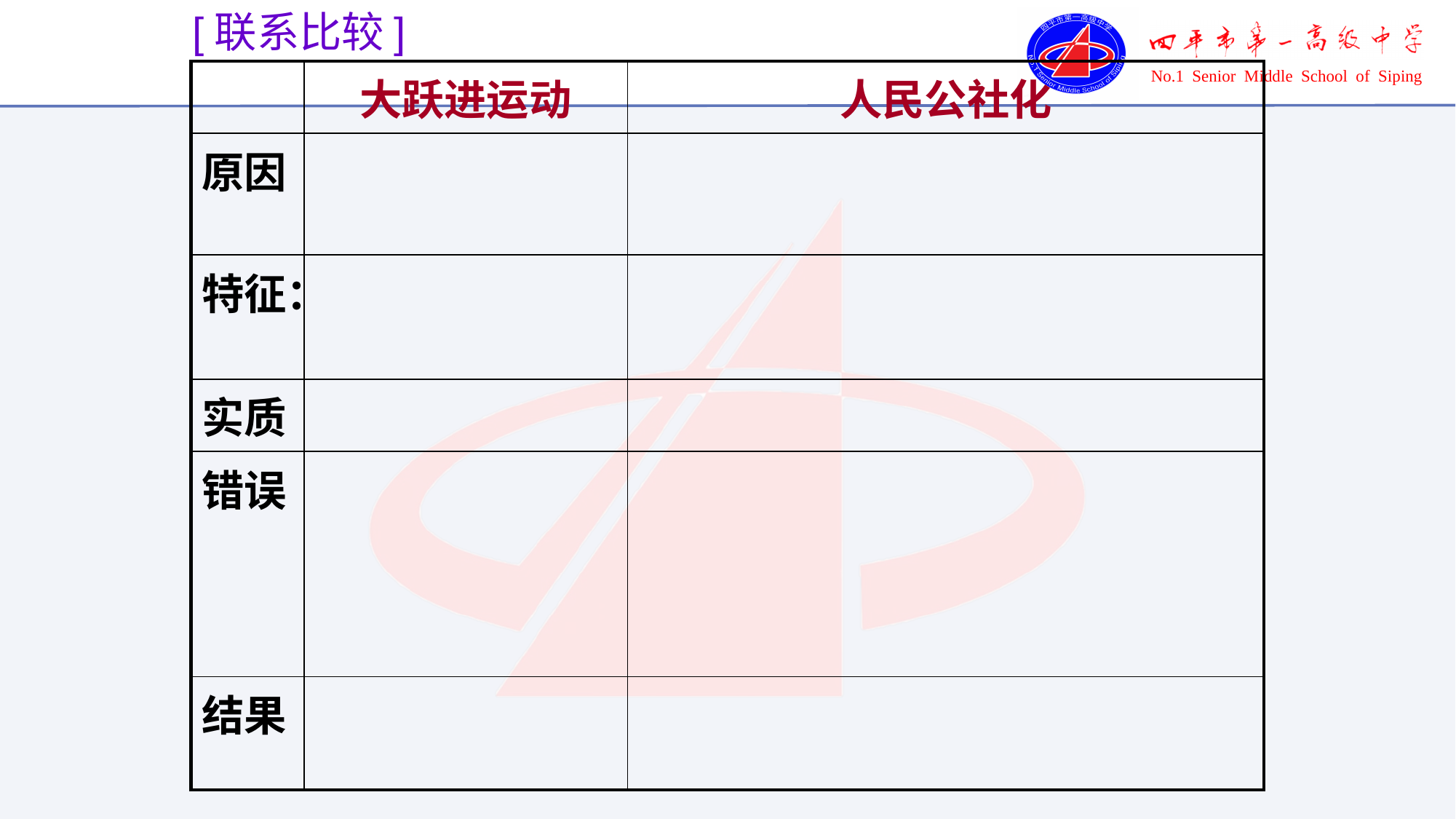

[联系比较]
|  | 大跃进运动 | 人民公社化 |
| --- | --- | --- |
| 原因 |  |  |
| 特征： |  |  |
| 实质 |  |  |
| 错误 |  |  |
| 结果 |  |  |